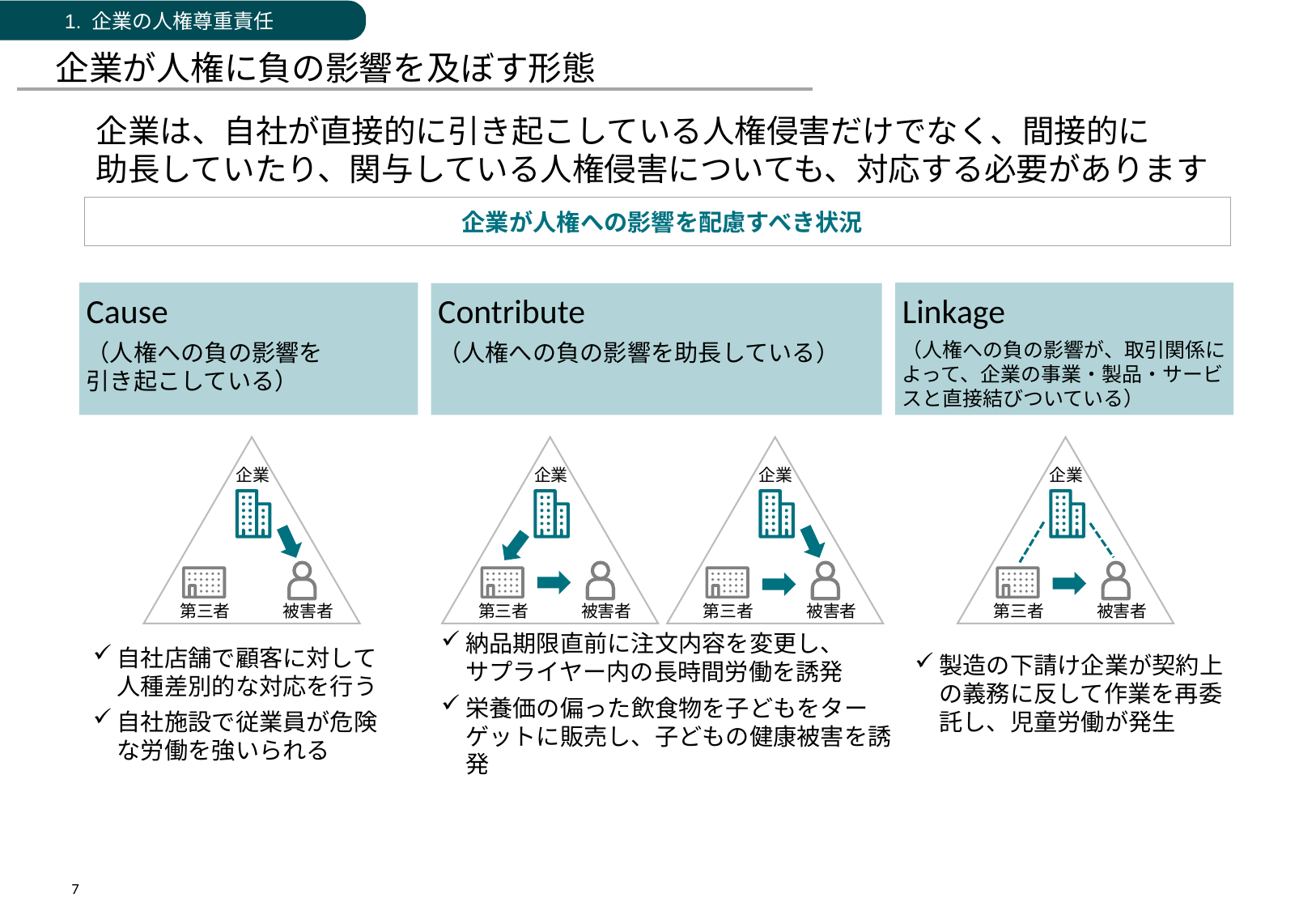

1. 企業の人権尊重責任
# 企業が人権に負の影響を及ぼす形態
企業は、自社が直接的に引き起こしている人権侵害だけでなく、間接的に
助長していたり、関与している人権侵害についても、対応する必要があります
企業が人権への影響を配慮すべき状況
Cause
（人権への負の影響を
引き起こしている）
Linkage
（人権への負の影響が、取引関係によって、企業の事業・製品・サービスと直接結びついている）
Contribute
（人権への負の影響を助長している）

企業
企業
企業
企業

第三者
被害者
第三者
被害者
第三者
被害者
第三者
被害者
自社店舗で顧客に対して人種差別的な対応を行う
自社施設で従業員が危険な労働を強いられる
納品期限直前に注文内容を変更し、
サプライヤー内の長時間労働を誘発
栄養価の偏った飲食物を子どもをターゲットに販売し、子どもの健康被害を誘発
製造の下請け企業が契約上の義務に反して作業を再委託し、児童労働が発生
7